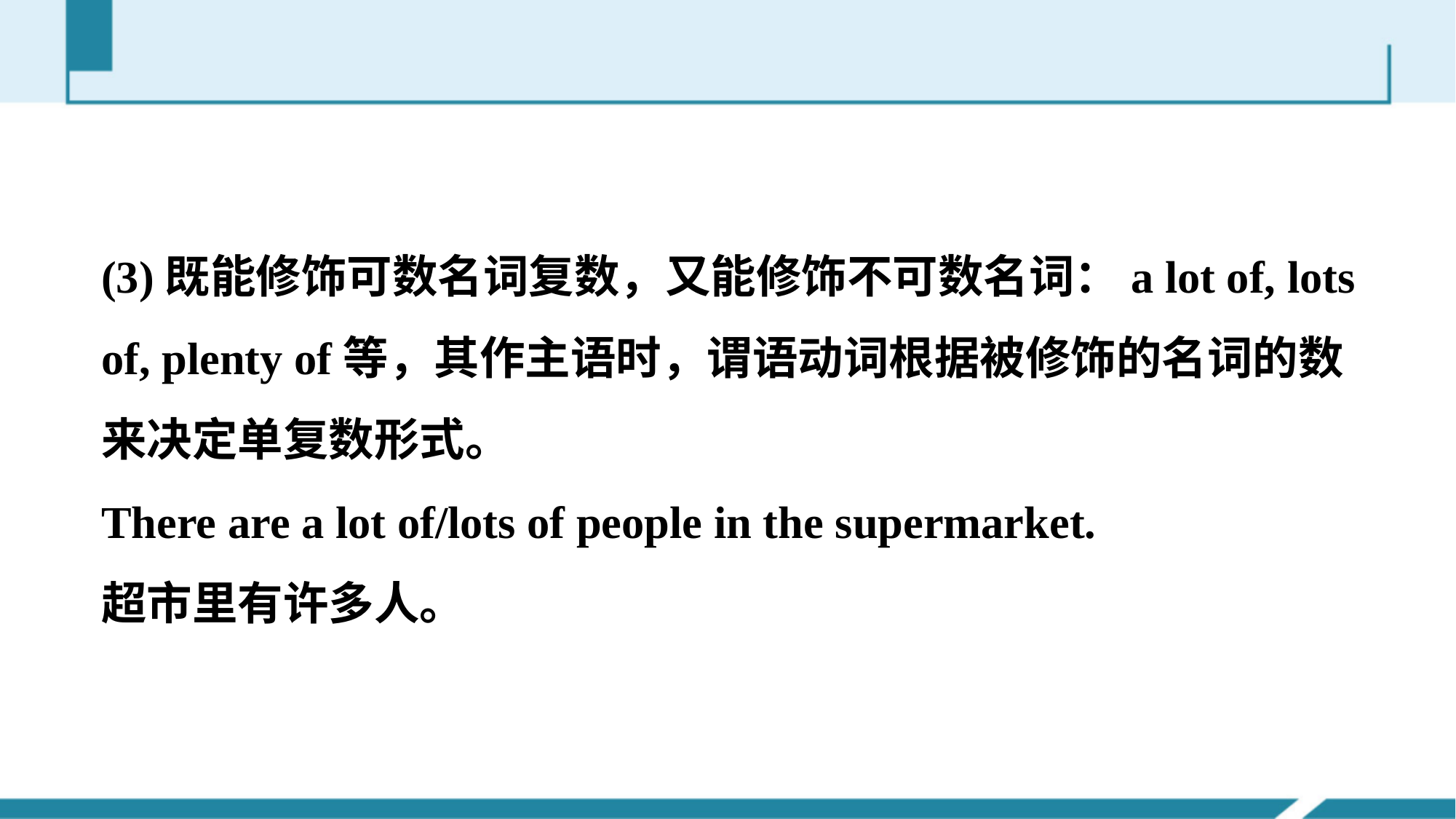

(3)既能修饰可数名词复数，又能修饰不可数名词：a lot of, lots
of, plenty of等，其作主语时，谓语动词根据被修饰的名词的数
来决定单复数形式。
There are a lot of/lots of people in the supermarket.
超市里有许多人。